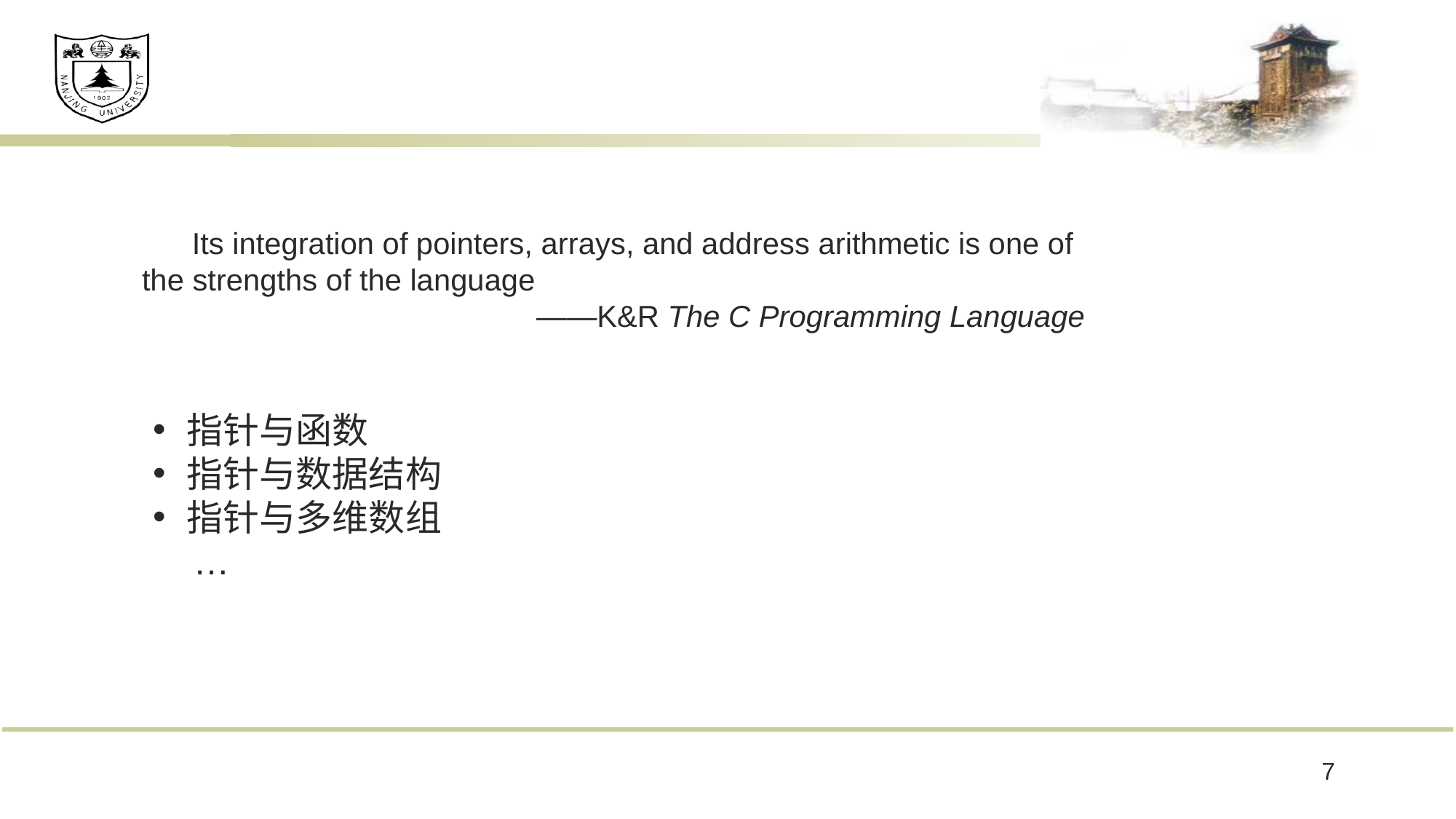

Its integration of pointers, arrays, and address arithmetic is one of the strengths of the language
        ——K&R The C Programming Language
指针与函数
指针与数据结构
指针与多维数组
    …

7